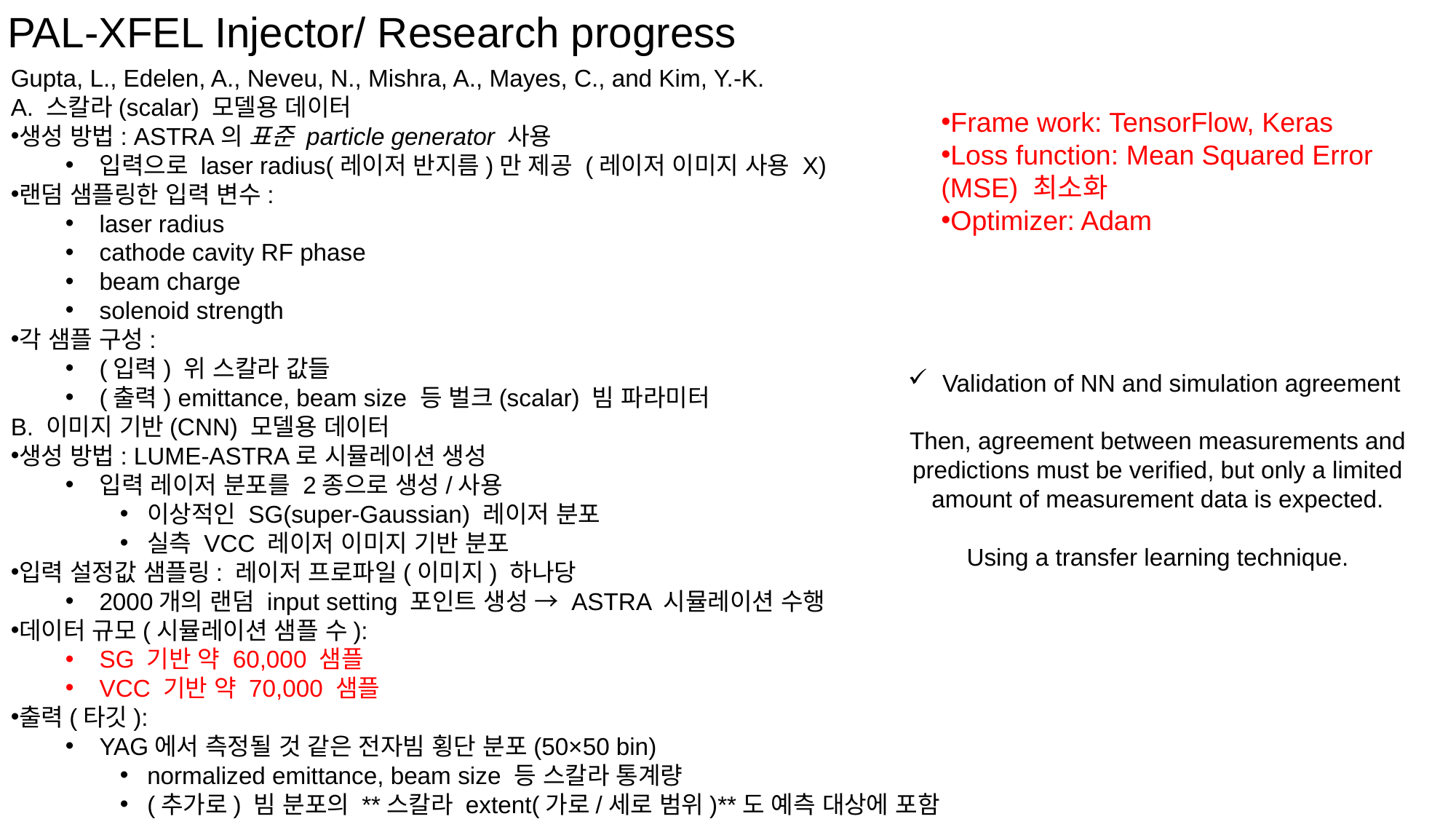

PAL-XFEL Injector/ Research progress
Gupta, L., Edelen, A., Neveu, N., Mishra, A., Mayes, C., and Kim, Y.-K.
A. 스칼라(scalar) 모델용 데이터
생성 방법: ASTRA의 표준 particle generator 사용
입력으로 laser radius(레이저 반지름)만 제공 (레이저 이미지 사용 X)
랜덤 샘플링한 입력 변수:
laser radius
cathode cavity RF phase
beam charge
solenoid strength
각 샘플 구성:
(입력) 위 스칼라 값들
(출력) emittance, beam size 등 벌크(scalar) 빔 파라미터
B. 이미지 기반(CNN) 모델용 데이터
생성 방법: LUME-ASTRA로 시뮬레이션 생성
입력 레이저 분포를 2종으로 생성/사용
이상적인 SG(super-Gaussian) 레이저 분포
실측 VCC 레이저 이미지 기반 분포
입력 설정값 샘플링: 레이저 프로파일(이미지) 하나당
2000개의 랜덤 input setting 포인트 생성 → ASTRA 시뮬레이션 수행
데이터 규모(시뮬레이션 샘플 수):
SG 기반 약 60,000 샘플
VCC 기반 약 70,000 샘플
출력(타깃):
YAG에서 측정될 것 같은 전자빔 횡단 분포(50×50 bin)
normalized emittance, beam size 등 스칼라 통계량
(추가로) 빔 분포의 **스칼라 extent(가로/세로 범위)**도 예측 대상에 포함
Frame work: TensorFlow, Keras
Loss function: Mean Squared Error (MSE) 최소화
Optimizer: Adam
Validation of NN and simulation agreement

Then, agreement between measurements and predictions must be verified, but only a limited amount of measurement data is expected.

Using a transfer learning technique.